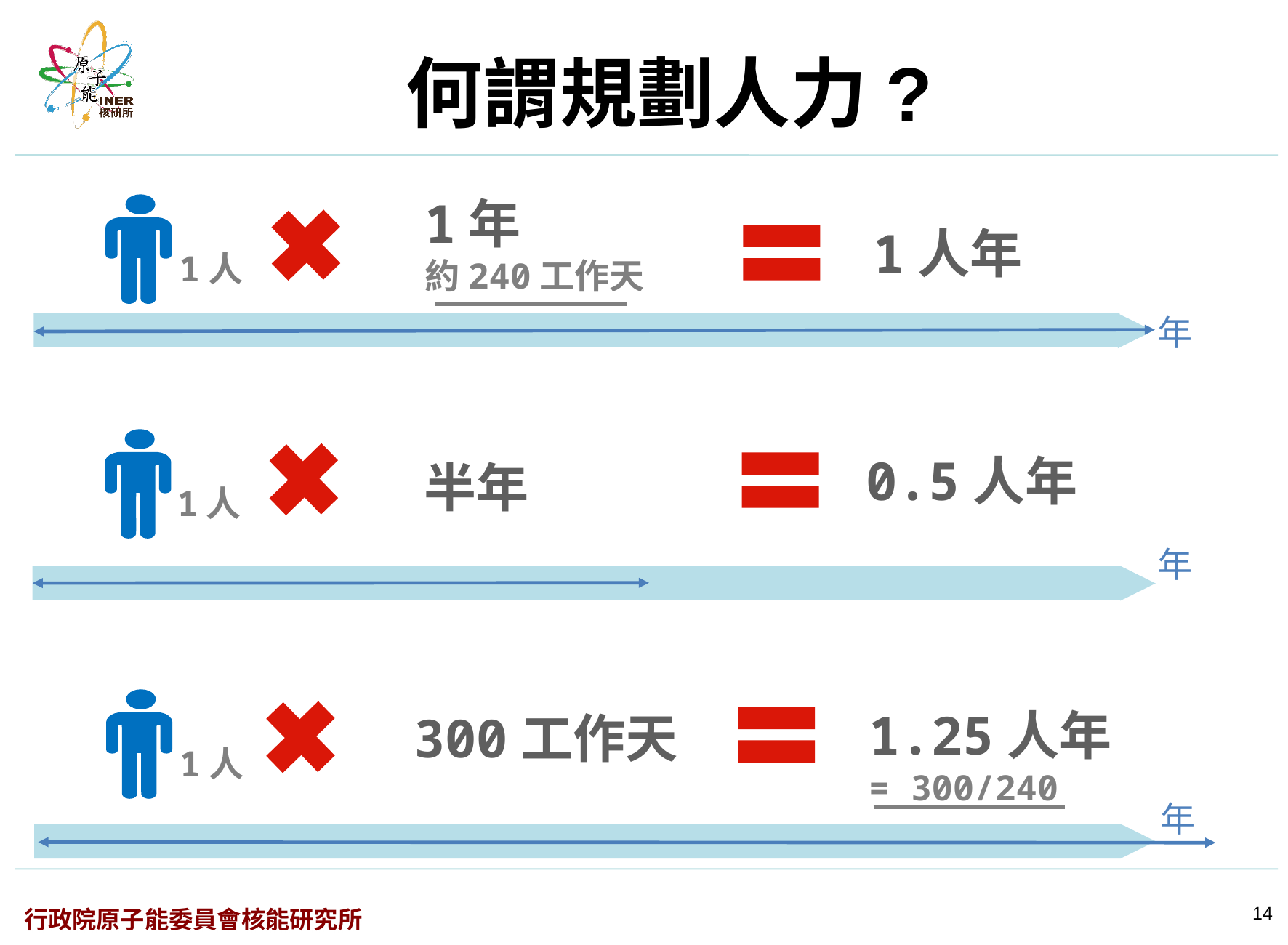

何謂規劃人力?
1年
約240工作天

1人年

1人
年

0.5人年
半年

1人
年

1.25人年
= 300/240
300工作天

1人
年